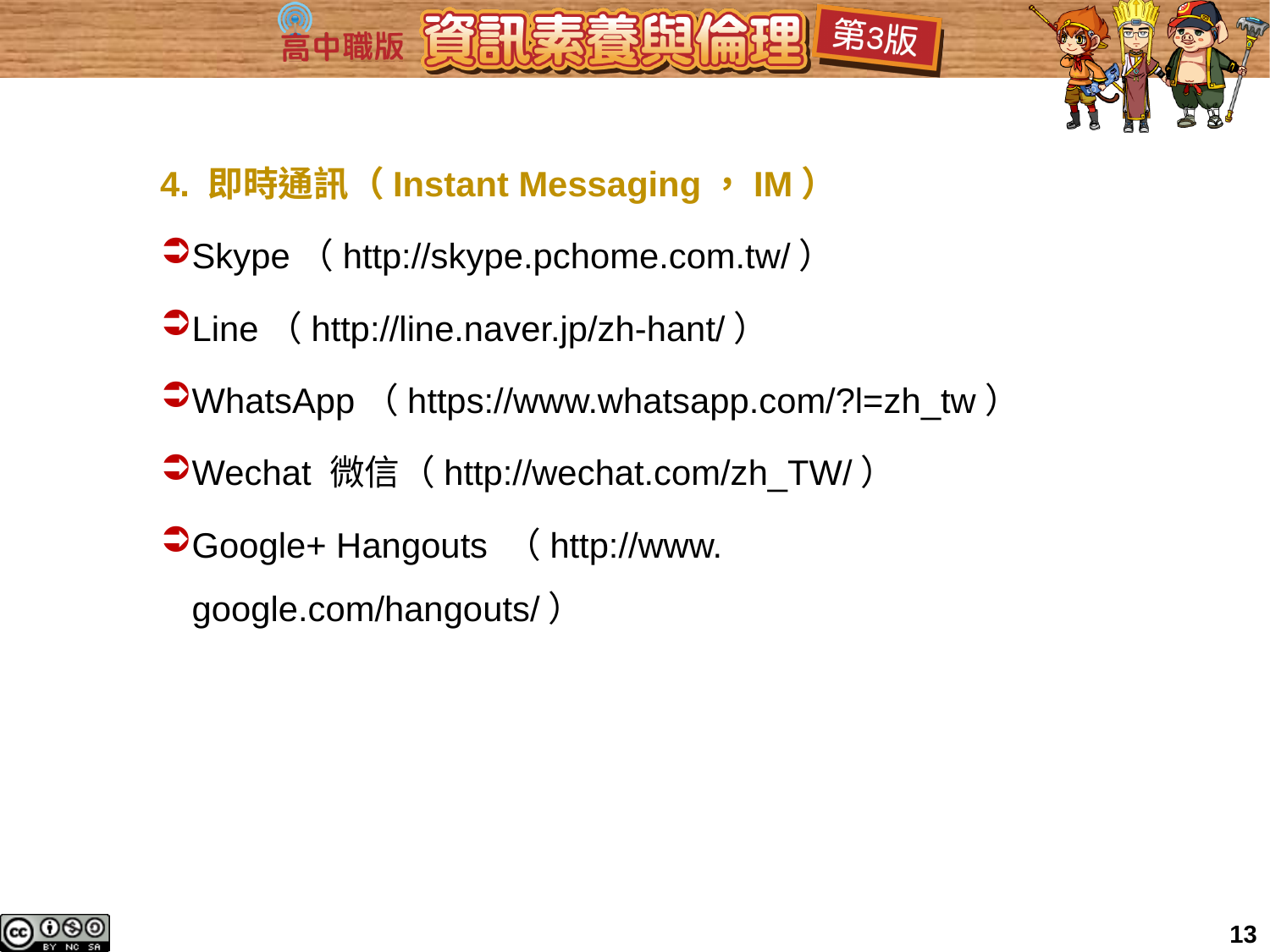

4. 即時通訊（Instant Messaging，IM）
Skype（http://skype.pchome.com.tw/）
Line（http://line.naver.jp/zh-hant/）
WhatsApp（https://www.whatsapp.com/?l=zh_tw）
Wechat 微信（http://wechat.com/zh_TW/）
Google+ Hangouts （http://www. google.com/hangouts/）
13